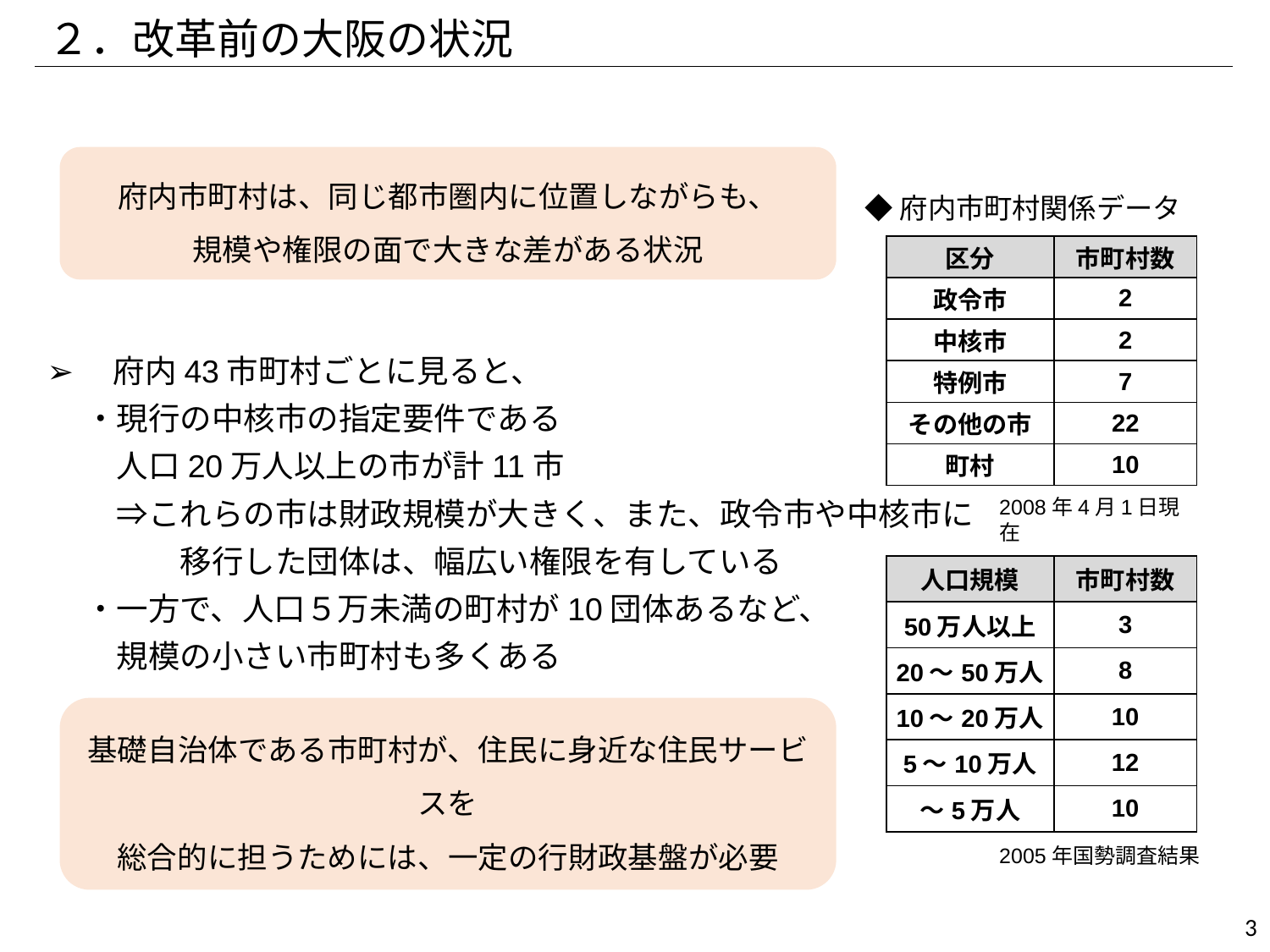

２．改革前の大阪の状況

➢　府内43市町村ごとに見ると、
・現行の中核市の指定要件である
　人口20万人以上の市が計11市
　⇒これらの市は財政規模が大きく、また、政令市や中核市に
　　　移行した団体は、幅広い権限を有している
・一方で、人口５万未満の町村が10団体あるなど、
　規模の小さい市町村も多くある

府内市町村は、同じ都市圏内に位置しながらも、
規模や権限の面で大きな差がある状況
◆府内市町村関係データ
| 区分 | 市町村数 |
| --- | --- |
| 政令市 | 2 |
| 中核市 | 2 |
| 特例市 | 7 |
| その他の市 | 22 |
| 町村 | 10 |
2008年4月1日現在
| 人口規模 | 市町村数 |
| --- | --- |
| 50万人以上 | 3 |
| 20～50万人 | 8 |
| 10～20万人 | 10 |
| 5～10万人 | 12 |
| ～5万人 | 10 |
基礎自治体である市町村が、住民に身近な住民サービスを
総合的に担うためには、一定の行財政基盤が必要
2005年国勢調査結果
3